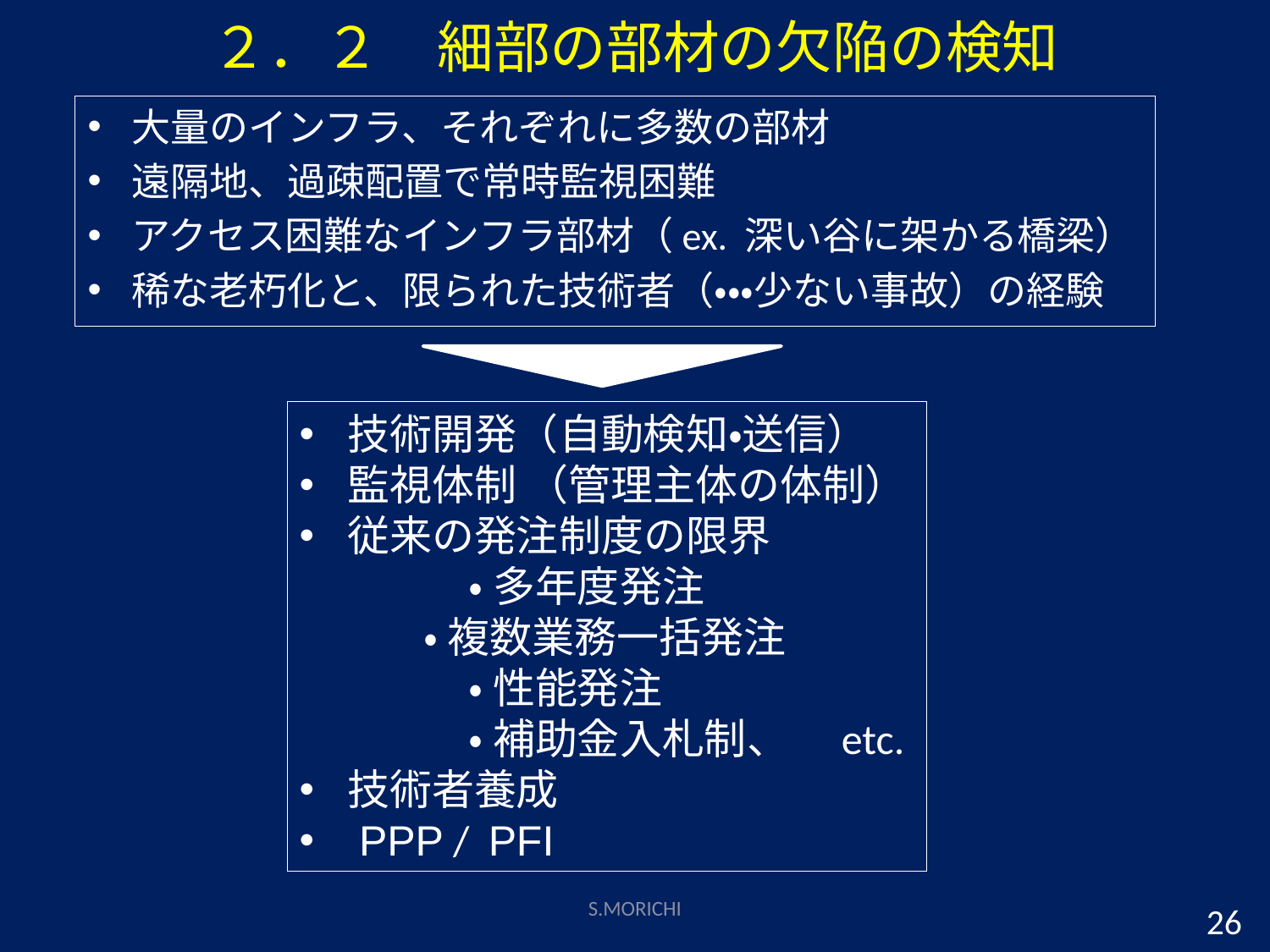

# ２．２　細部の部材の欠陥の検知
大量のインフラ、それぞれに多数の部材
遠隔地、過疎配置で常時監視困難
アクセス困難なインフラ部材（ex. 深い谷に架かる橋梁）
稀な老朽化と、限られた技術者（・・・少ない事故）の経験

技術開発（自動検知・送信）
監視体制 （管理主体の体制）
従来の発注制度の限界
　　　　・ 多年度発注
            ・ 複数業務一括発注
　　　　・ 性能発注
　　　　・ 補助金入札制、　etc.
技術者養成
 PPP /  PFI
S.MORICHI
26